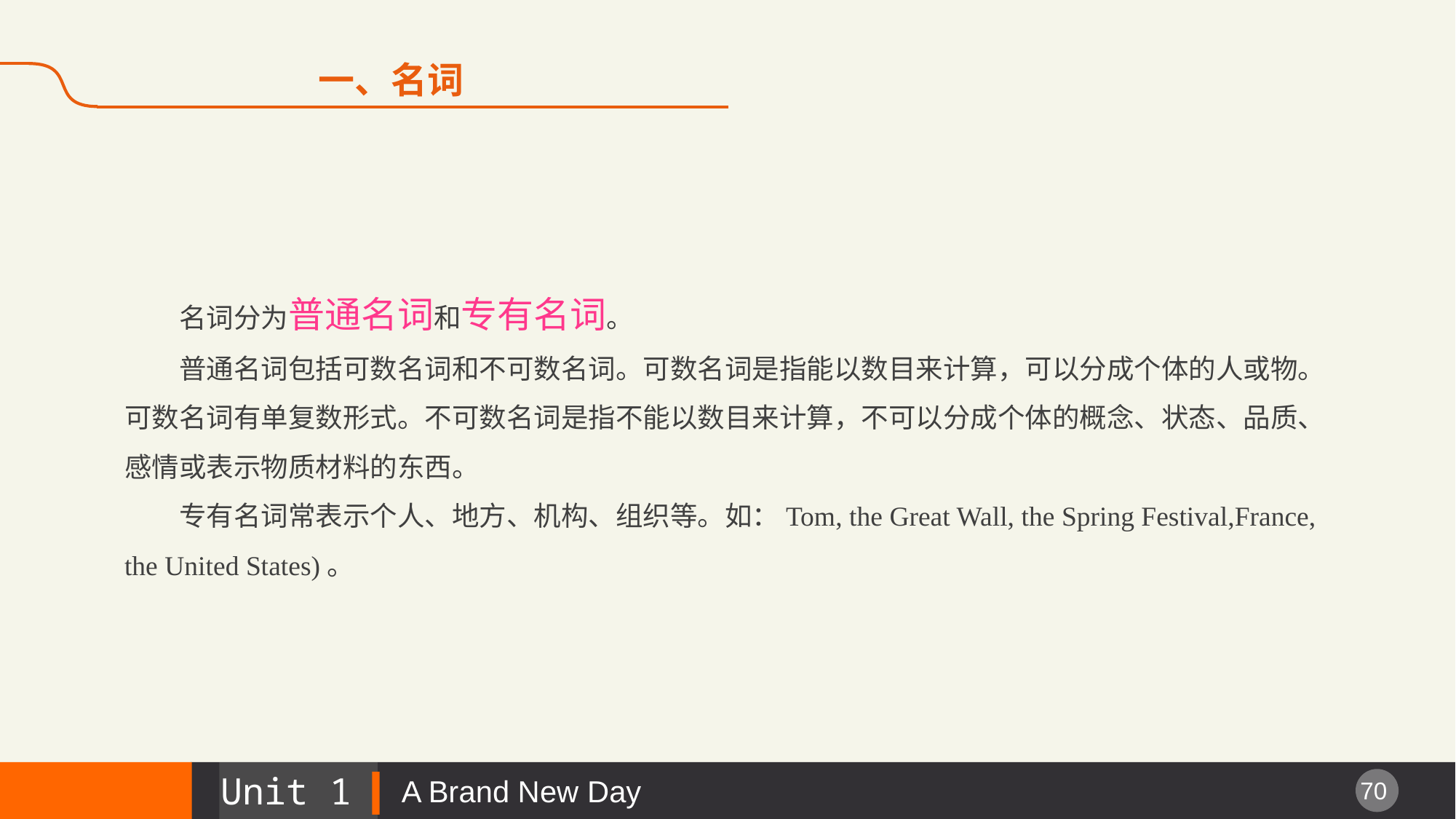

一、名词
名词分为普通名词和专有名词。
普通名词包括可数名词和不可数名词。可数名词是指能以数目来计算，可以分成个体的人或物。可数名词有单复数形式。不可数名词是指不能以数目来计算，不可以分成个体的概念、状态、品质、感情或表示物质材料的东西。
专有名词常表示个人、地方、机构、组织等。如：Tom, the Great Wall, the Spring Festival,France, the United States)。